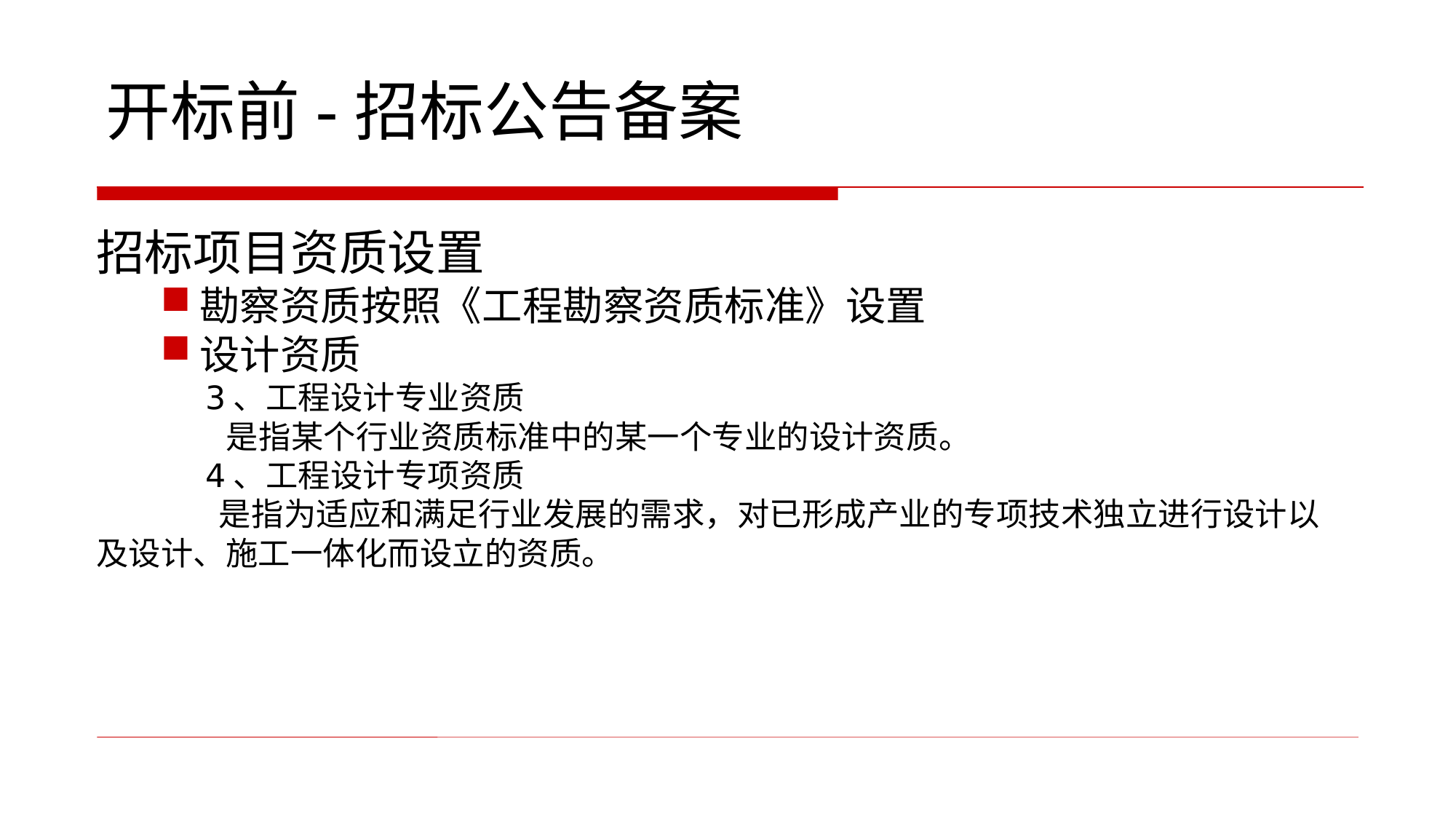

开标前-招标公告备案
招标项目资质设置
勘察资质按照《工程勘察资质标准》设置
设计资质
　     　3、工程设计专业资质
　　         是指某个行业资质标准中的某一个专业的设计资质。
　　     4、工程设计专项资质
　　        是指为适应和满足行业发展的需求，对已形成产业的专项技术独立进行设计以及设计、施工一体化而设立的资质。